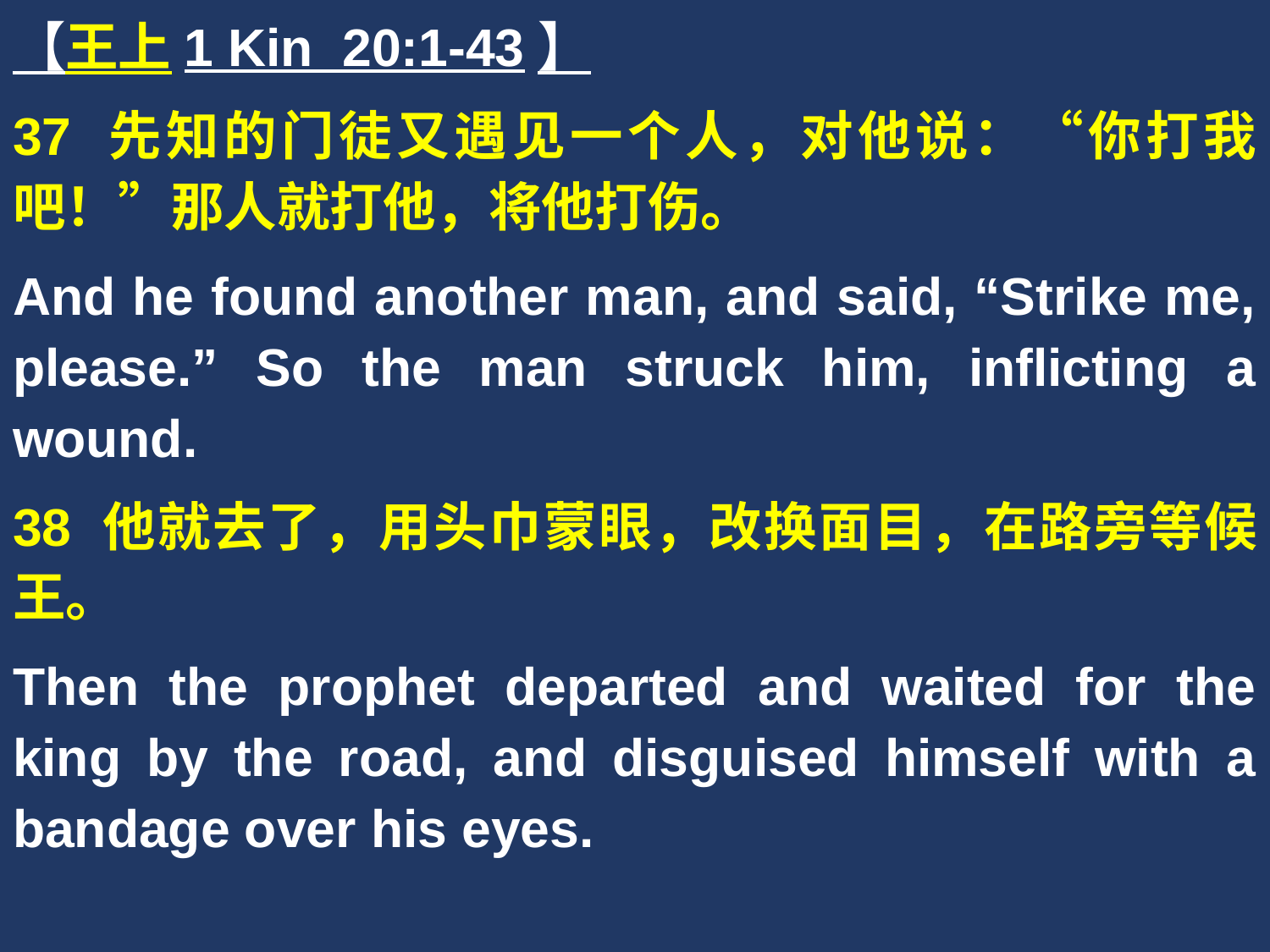

【王上1 Kin  20:1-43】
37 先知的门徒又遇见一个人，对他说：“你打我吧！”那人就打他，将他打伤。
And he found another man, and said, “Strike me, please.” So the man struck him, inflicting a wound.
38 他就去了，用头巾蒙眼，改换面目，在路旁等候王。
Then the prophet departed and waited for the king by the road, and disguised himself with a bandage over his eyes.